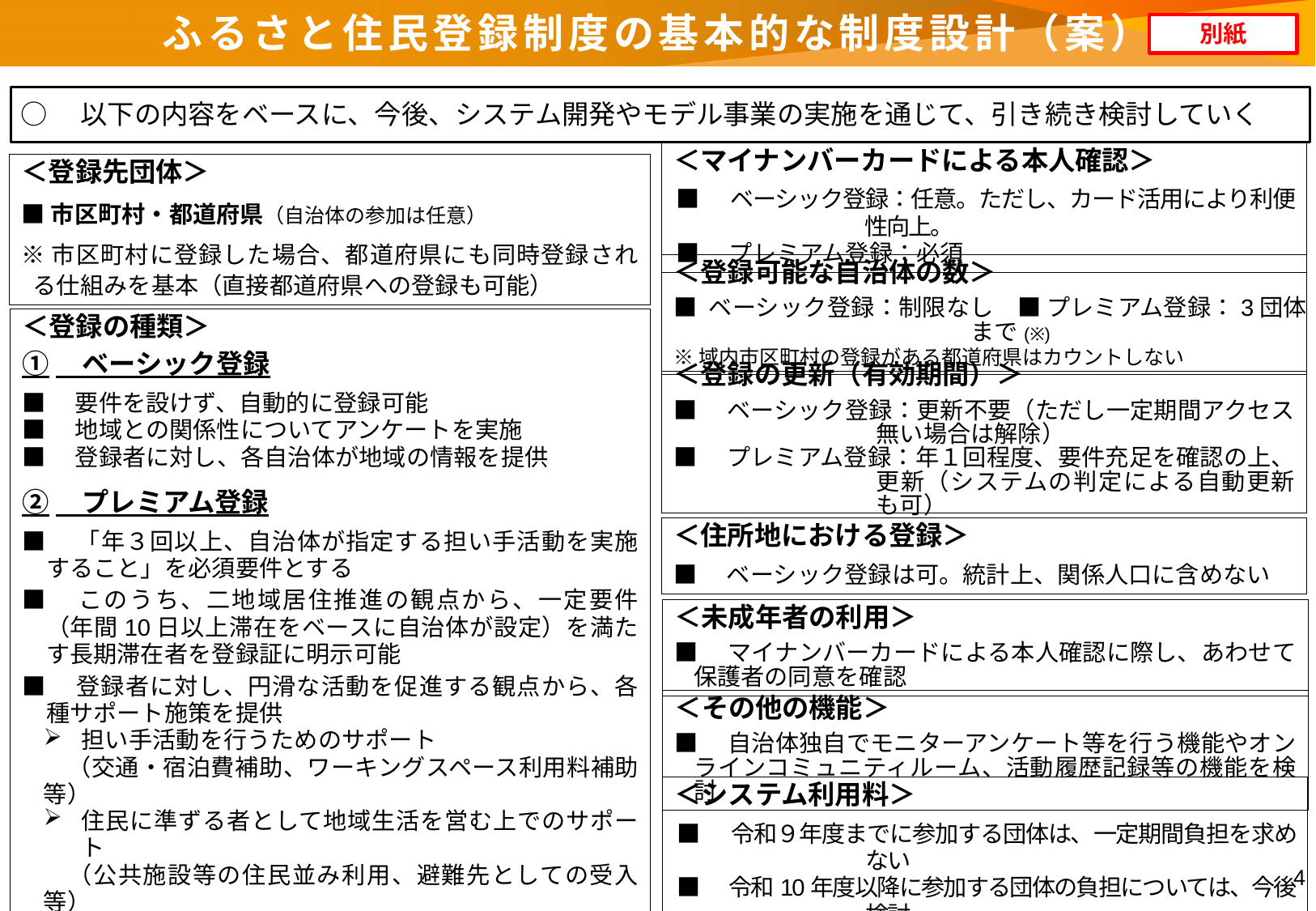

ふるさと住民登録制度の基本的な制度設計（案）
別紙

○　以下の内容をベースに、今後、システム開発やモデル事業の実施を通じて、引き続き検討していく
＜登録先団体＞
■市区町村・都道府県（自治体の参加は任意）
※市区町村に登録した場合、都道府県にも同時登録される仕組みを基本（直接都道府県への登録も可能）
＜マイナンバーカードによる本人確認＞
■　ベーシック登録：任意。ただし、カード活用により利便性向上。
■　プレミアム登録：必須
＜登録可能な自治体の数＞
■ ベーシック登録：制限なし　■ プレミアム登録：3団体まで(※)
※域内市区町村の登録がある都道府県はカウントしない
＜登録の種類＞
①　ベーシック登録
■　要件を設けず、自動的に登録可能
■　地域との関係性についてアンケートを実施
■　登録者に対し、各自治体が地域の情報を提供

②　プレミアム登録
■　「年３回以上、自治体が指定する担い手活動を実施すること」を必須要件とする
■　このうち、二地域居住推進の観点から、一定要件（年間10日以上滞在をベースに自治体が設定）を満たす長期滞在者を登録証に明示可能
■　登録者に対し、円滑な活動を促進する観点から、各種サポート施策を提供
担い手活動を行うためのサポート
　（交通・宿泊費補助、ワーキングスペース利用料補助 等）
住民に準ずる者として地域生活を営む上でのサポート
　（公共施設等の住民並み利用、避難先としての受入 等）
※　登録の特典として、現地に行かなくても物的恩恵が及ぶ、いわゆる「返礼品」を設けることは禁止
＜登録の更新（有効期間）＞
■　ベーシック登録：更新不要（ただし一定期間アクセス無い場合は解除）
■　プレミアム登録：年１回程度、要件充足を確認の上、更新（システムの判定による自動更新も可）
＜住所地における登録＞
■　ベーシック登録は可。統計上、関係人口に含めない
＜未成年者の利用＞
■　マイナンバーカードによる本人確認に際し、あわせて保護者の同意を確認
＜その他の機能＞
■　自治体独自でモニターアンケート等を行う機能やオンラインコミュニティルーム、活動履歴記録等の機能を検討
＜システム利用料＞
■　令和９年度までに参加する団体は、一定期間負担を求めない
■　令和10年度以降に参加する団体の負担については、今後検討
4